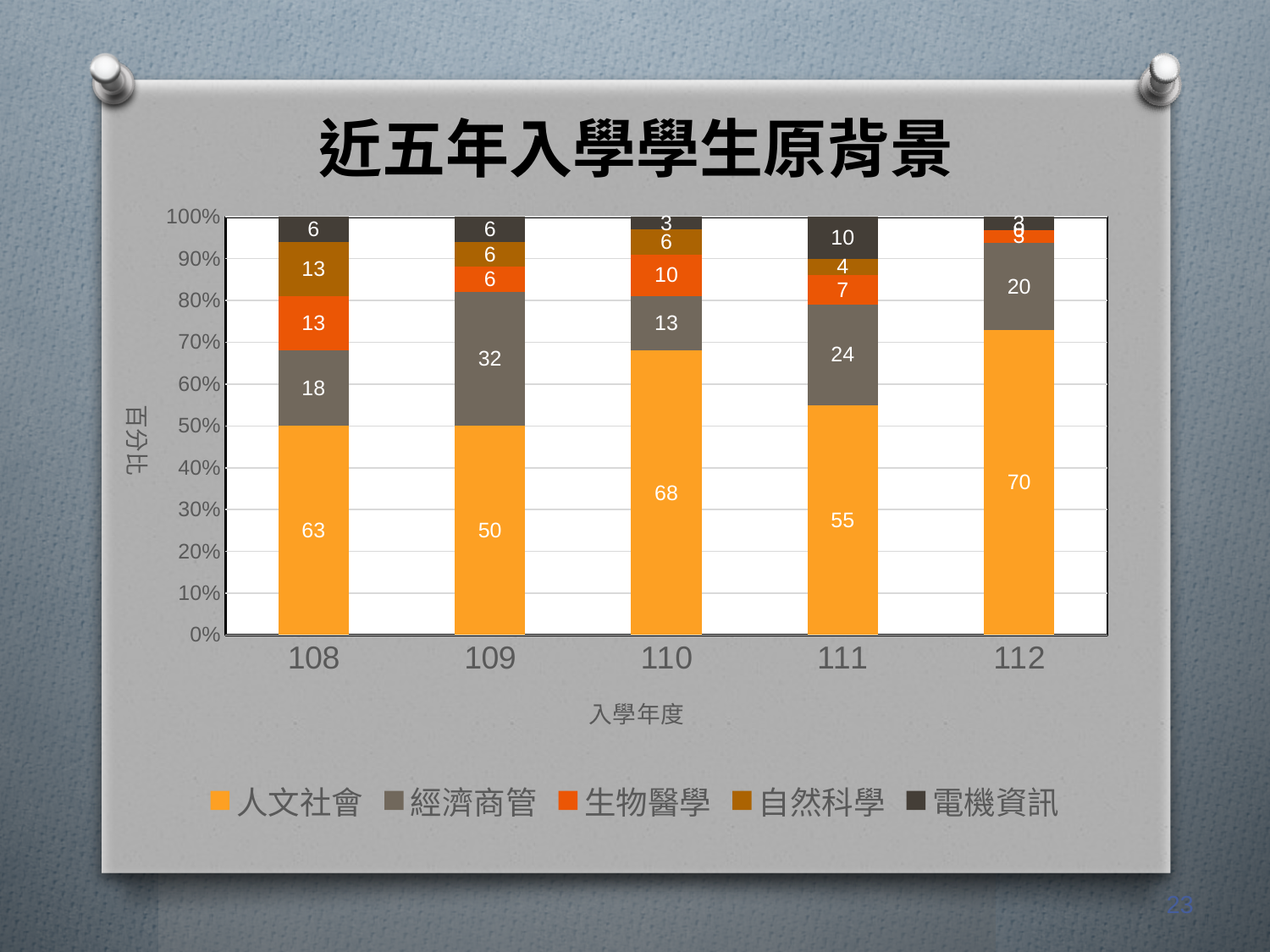

# 近五年入學學生原背景

### Chart

| Category | 人文社會 | 經濟商管 | 生物醫學 | 自然科學 | 電機資訊 |
|---|---|---|---|---|---|
| 108 | 50.0 | 18.0 | 13.0 | 13.0 | 6.0 |
| 109 | 50.0 | 32.0 | 6.0 | 6.0 | 6.0 |
| 110 | 68.0 | 13.0 | 10.0 | 6.0 | 3.0 |
| 111 | 55.0 | 24.0 | 7.0 | 4.0 | 10.0 |
| 112 | 70.0 | 20.0 | 3.0 | 0.0 | 3.0 |

### Chart

| Category |
|---|
23